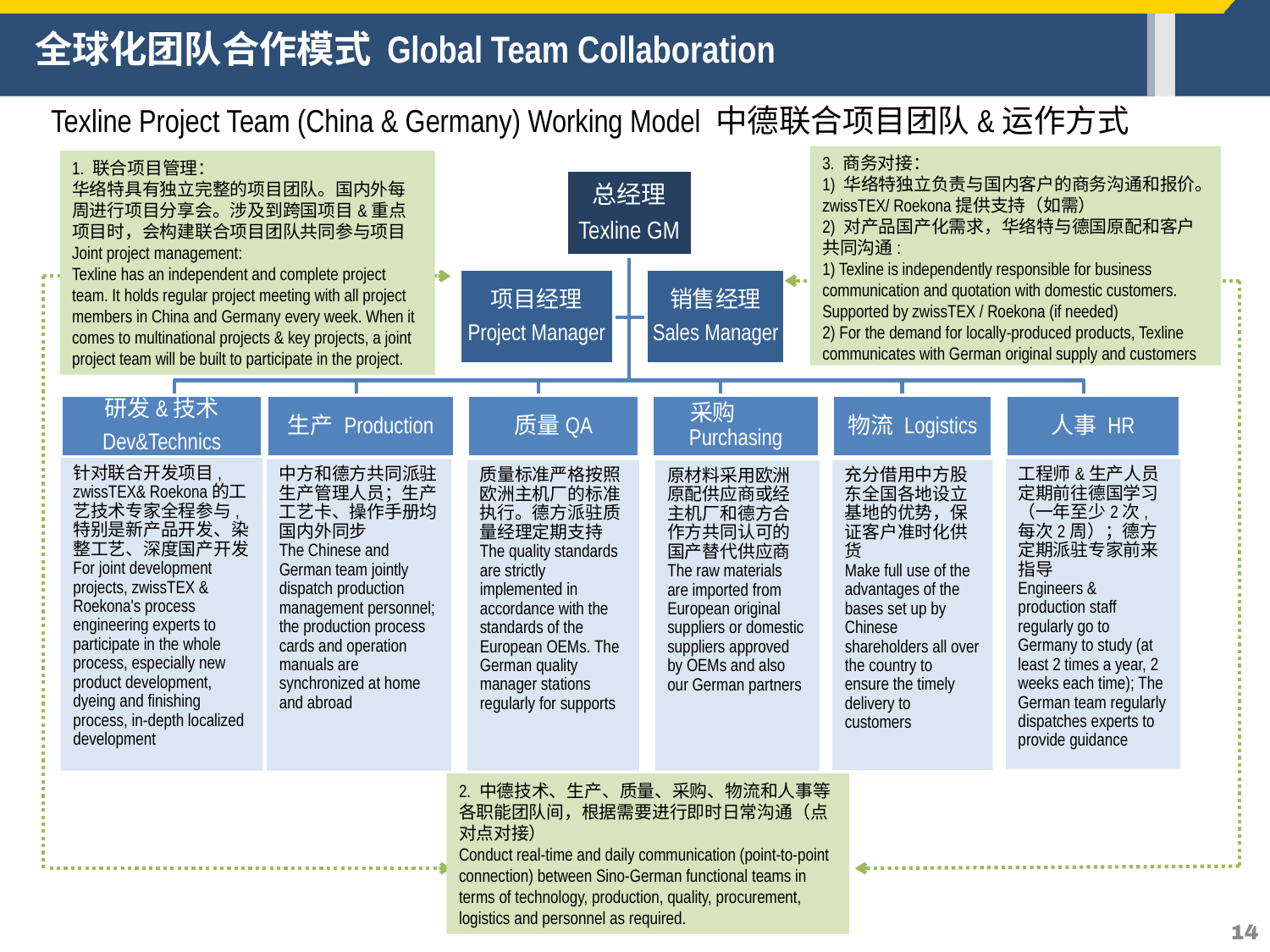

# 全球化团队合作模式 Global Team Collaboration
Texline Project Team (China & Germany) Working Model 中德联合项目团队&运作方式
3. 商务对接：
1) 华络特独立负责与国内客户的商务沟通和报价。zwissTEX/ Roekona提供支持（如需）
2) 对产品国产化需求，华络特与德国原配和客户共同沟通:
1) Texline is independently responsible for business communication and quotation with domestic customers. Supported by zwissTEX / Roekona (if needed)
2) For the demand for locally-produced products, Texline communicates with German original supply and customers

1. 联合项目管理：
华络特具有独立完整的项目团队。国内外每周进行项目分享会。涉及到跨国项目&重点项目时，会构建联合项目团队共同参与项目
Joint project management:
Texline has an independent and complete project team. It holds regular project meeting with all project members in China and Germany every week. When it comes to multinational projects & key projects, a joint project team will be built to participate in the project.
总经理
Texline GM

项目经理
Project Manager
销售经理
Sales Manager
研发&技术
Dev&Technics
生产 Production
质量QA
采购          Purchasing
物流 Logistics
人事 HR
针对联合开发项目, zwissTEX& Roekona的工艺技术专家全程参与, 特别是新产品开发、染整工艺、深度国产开发
For joint development projects, zwissTEX & Roekona's process engineering experts to participate in the whole process, especially new product development, dyeing and finishing process, in-depth localized development
工程师&生产人员定期前往德国学习（一年至少2次, 每次2周）；德方定期派驻专家前来指导
Engineers & production staff regularly go to Germany to study (at least 2 times a year, 2 weeks each time); The German team regularly dispatches experts to provide guidance

中方和德方共同派驻生产管理人员；生产工艺卡、操作手册均国内外同步
The Chinese and German team jointly dispatch production management personnel; the production process cards and operation manuals are synchronized at home and abroad
充分借用中方股东全国各地设立基地的优势，保证客户准时化供货
Make full use of the advantages of the bases set up by Chinese shareholders all over the country to ensure the timely delivery to customers

质量标准严格按照欧洲主机厂的标准执行。德方派驻质量经理定期支持
The quality standards are strictly implemented in accordance with the standards of the European OEMs. The German quality manager stations regularly for supports

原材料采用欧洲原配供应商或经主机厂和德方合作方共同认可的国产替代供应商
The raw materials are imported from European original suppliers or domestic suppliers approved by OEMs and also our German partners
2. 中德技术、生产、质量、采购、物流和人事等各职能团队间，根据需要进行即时日常沟通（点对点对接）
Conduct real-time and daily communication (point-to-point connection) between Sino-German functional teams in terms of technology, production, quality, procurement, logistics and personnel as required.
14